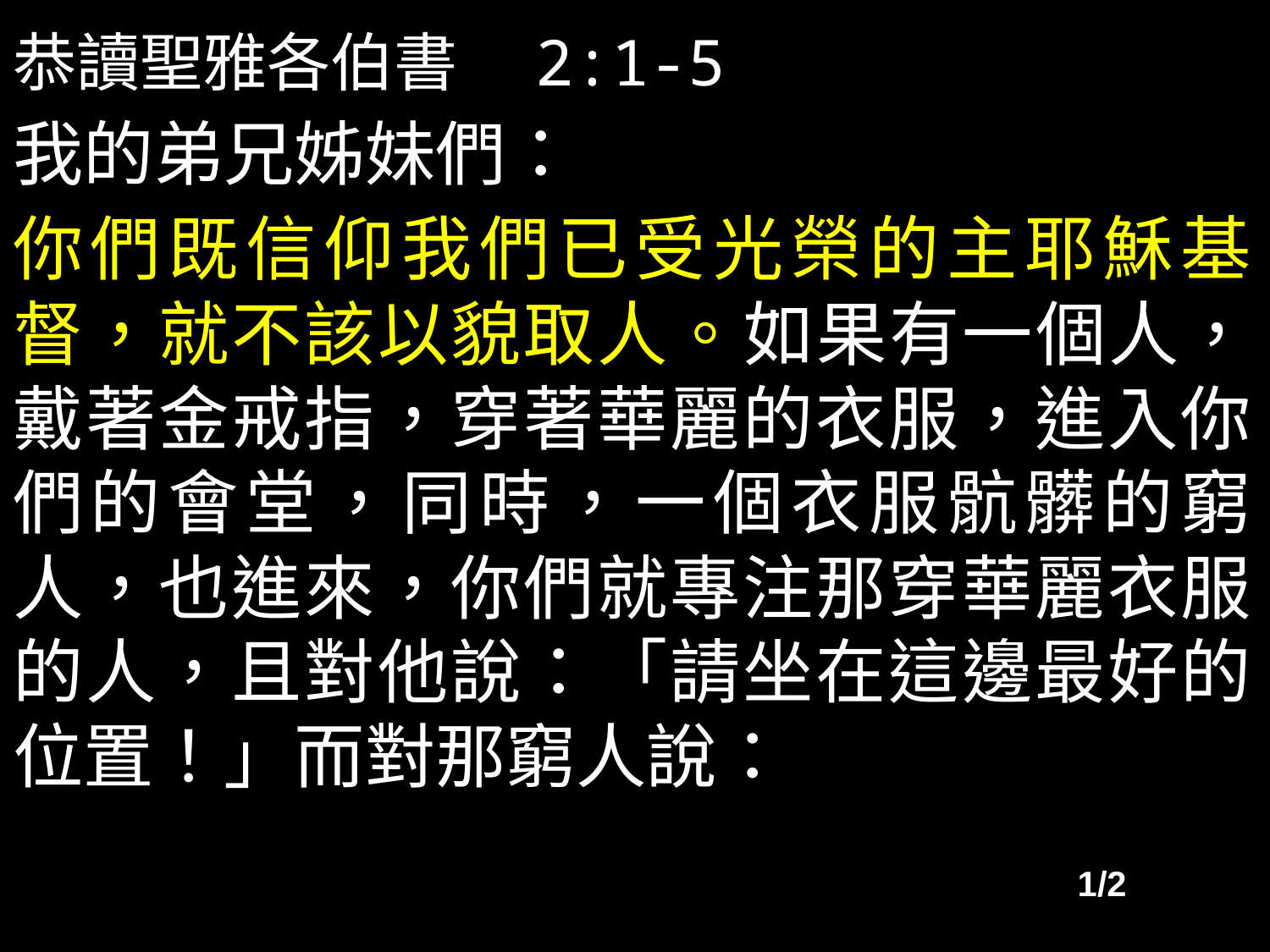

恭讀聖雅各伯書　2:1-5
我的弟兄姊妹們：
你們既信仰我們已受光榮的主耶穌基督，就不該以貌取人。如果有一個人，戴著金戒指，穿著華麗的衣服，進入你們的會堂，同時，一個衣服骯髒的窮人，也進來，你們就專注那穿華麗衣服的人，且對他說：「請坐在這邊最好的位置！」而對那窮人說：
1/2